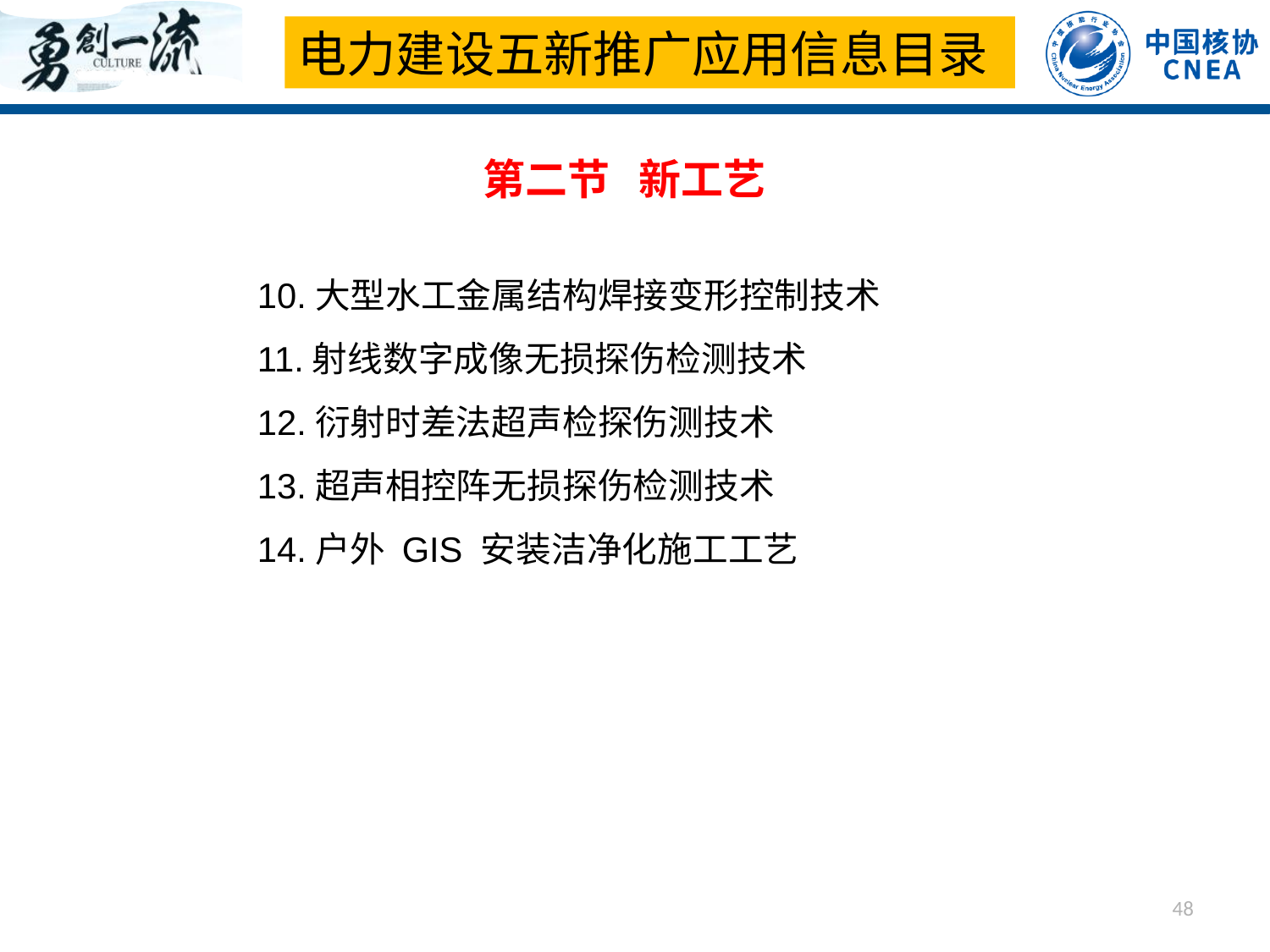

电力建设五新推广应用信息目录
第二节   新工艺
10.大型水工金属结构焊接变形控制技术
11.射线数字成像无损探伤检测技术
12.衍射时差法超声检探伤测技术
13.超声相控阵无损探伤检测技术
14.户外 GIS 安装洁净化施工工艺
48